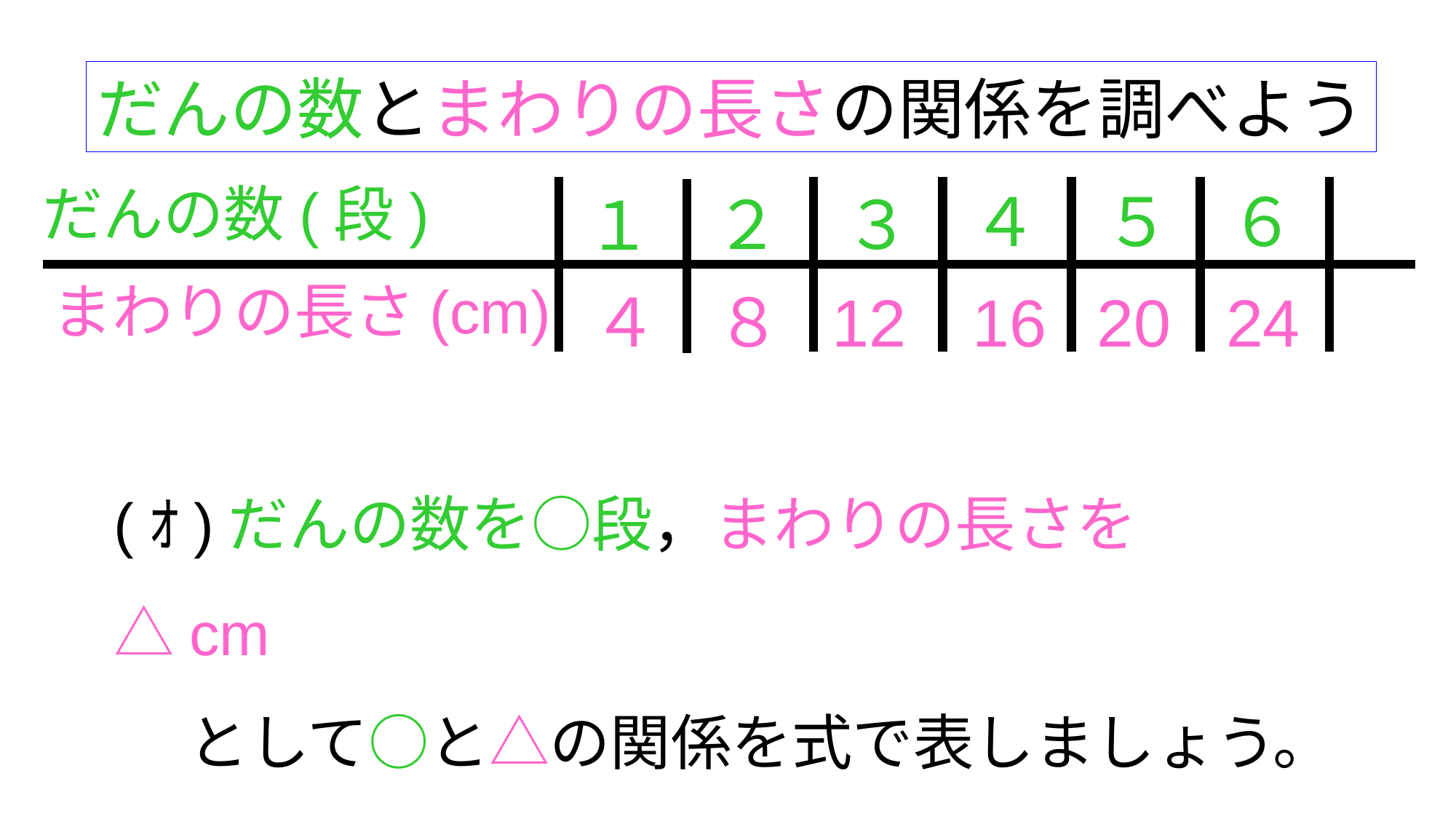

だんの数とまわりの長さの関係を調べよう
だんの数(段)
４
５
６
２
３
１
まわりの長さ(cm)
４
８
12
16
20
24
(ｵ)だんの数を○段，まわりの長さを△cm
　 として○と△の関係を式で表しましょう。